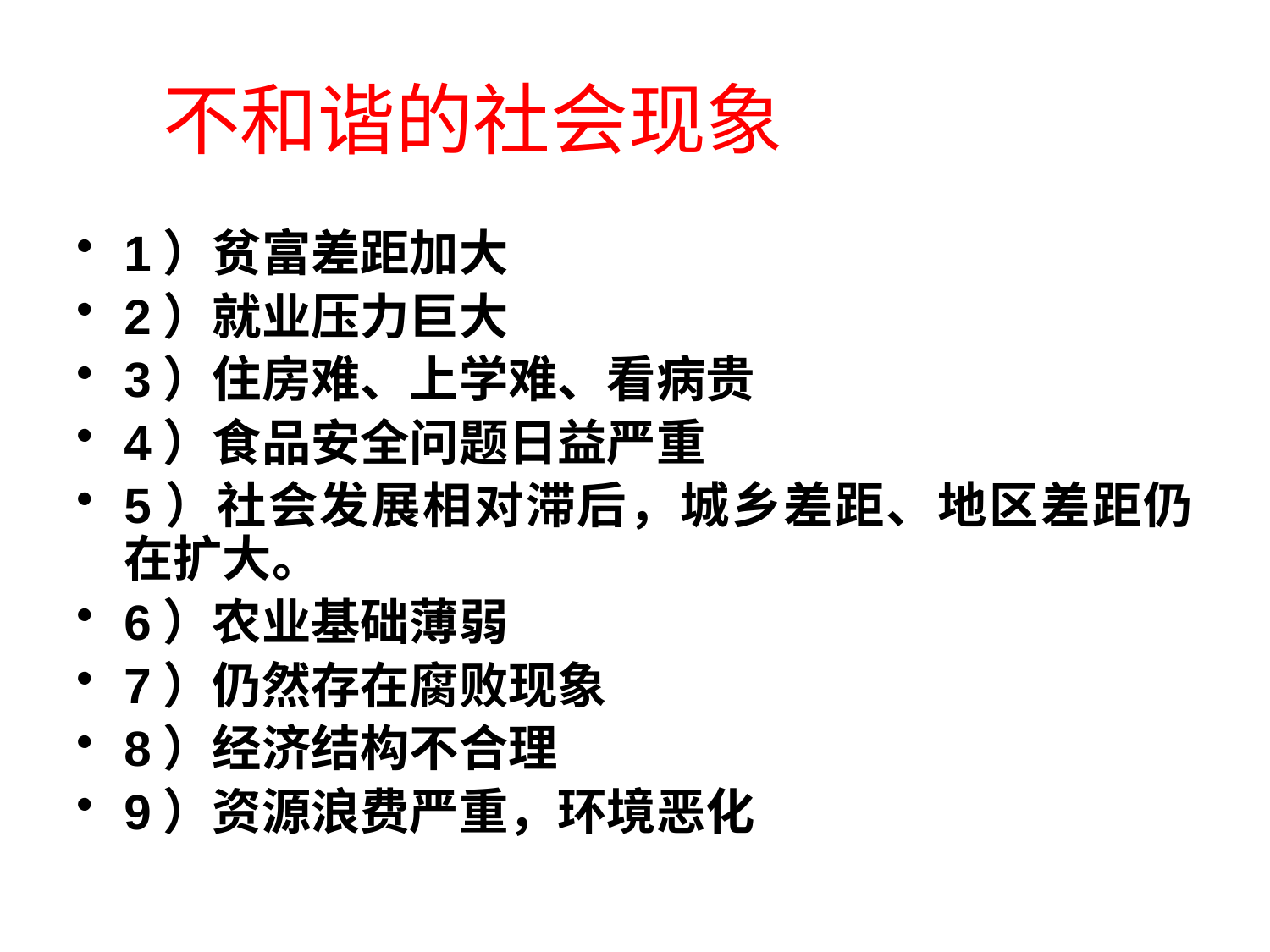

# 不和谐的社会现象
1）贫富差距加大
2）就业压力巨大
3）住房难、上学难、看病贵
4）食品安全问题日益严重
5）社会发展相对滞后，城乡差距、地区差距仍在扩大。
6）农业基础薄弱
7）仍然存在腐败现象
8）经济结构不合理
9）资源浪费严重，环境恶化